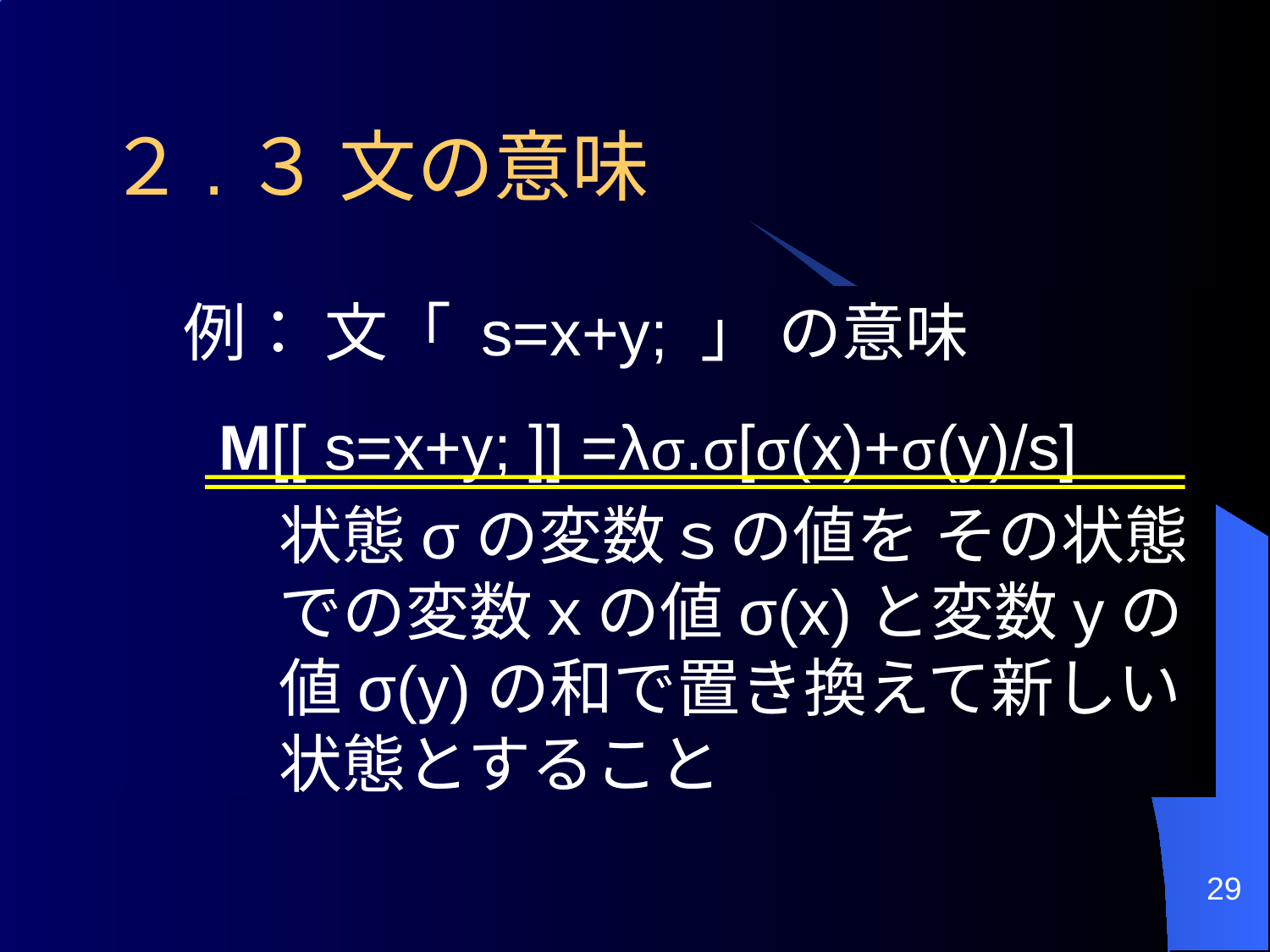

# ２.３ 文の意味
例： 文「 s=x+y; 」 の意味
  M[[ s=x+y; ]] =λσ.σ[σ(x)+σ(y)/s]
	状態σの変数ｓの値を その状態での変数ｘの値σ(x)と変数yの値σ(y)の和で置き換えて新しい状態とすること

29